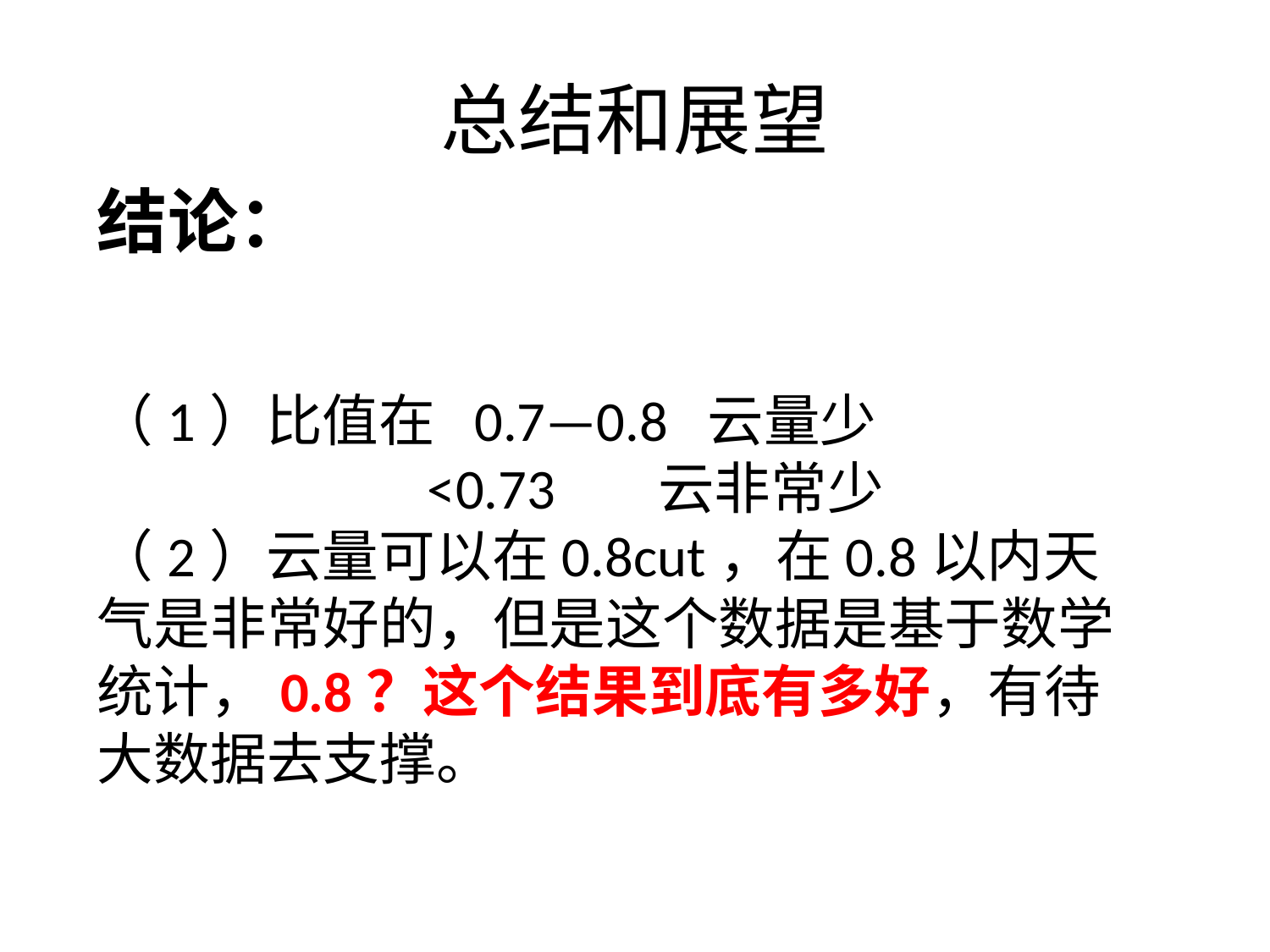

# 总结和展望
结论：

（1）比值在  0.7—0.8  云量少
                          <0.73       云非常少
（2）云量可以在0.8cut，在0.8以内天气是非常好的，但是这个数据是基于数学统计，0.8？这个结果到底有多好，有待大数据去支撑。